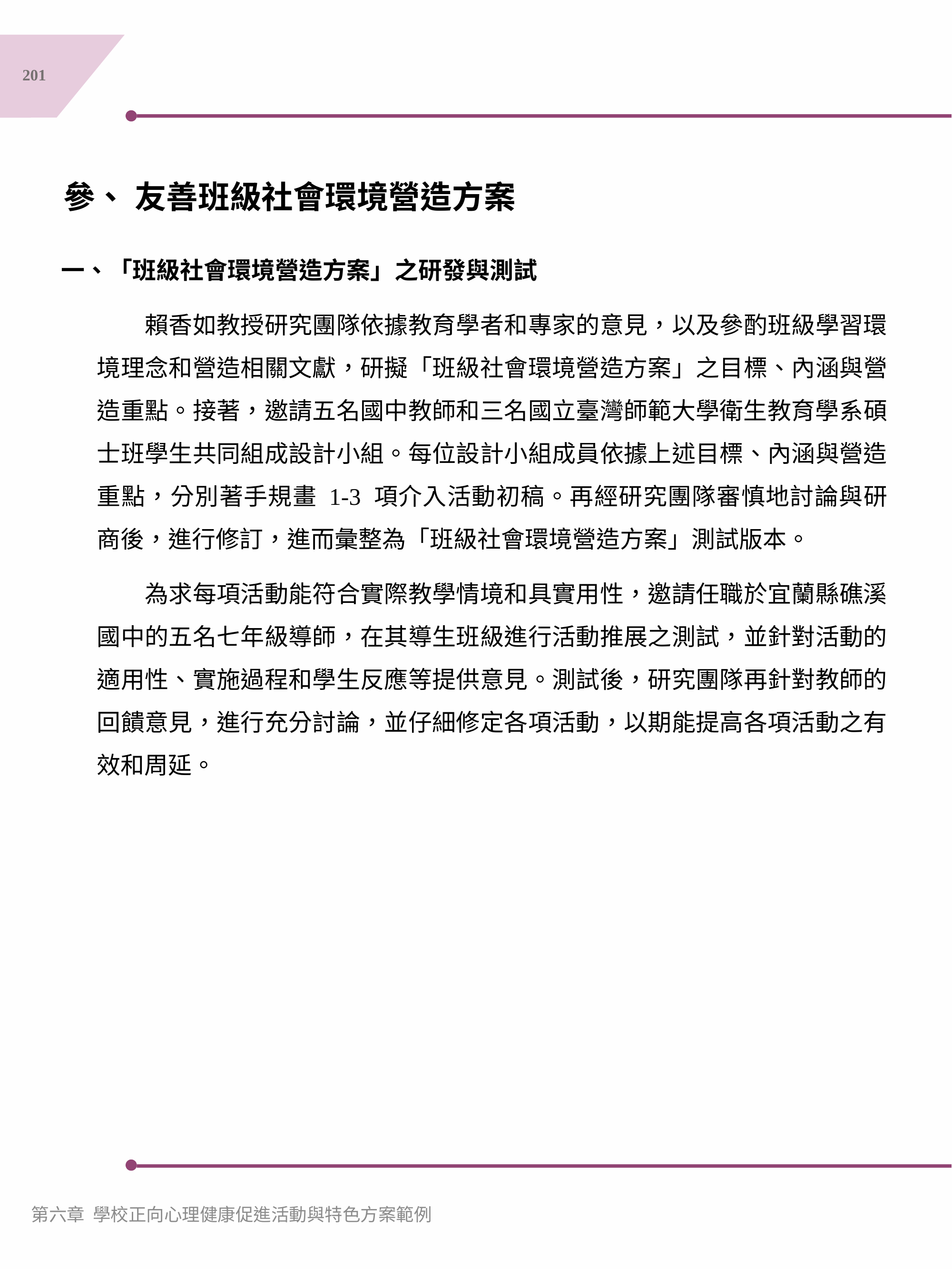

201
參、	友善班級社會環境營造方案
一、「班級社會環境營造方案」之研發與測試
　　賴香如教授研究團隊依據教育學者和專家的意見，以及參酌班級學習環境理念和營造相關文獻，研擬「班級社會環境營造方案」之目標、內涵與營造重點。接著，邀請五名國中教師和三名國立臺灣師範大學衛生教育學系碩士班學生共同組成設計小組。每位設計小組成員依據上述目標、內涵與營造重點，分別著手規畫 1-3 項介入活動初稿。再經研究團隊審慎地討論與研商後，進行修訂，進而彙整為「班級社會環境營造方案」測試版本。
　　為求每項活動能符合實際教學情境和具實用性，邀請任職於宜蘭縣礁溪國中的五名七年級導師，在其導生班級進行活動推展之測試，並針對活動的適用性、實施過程和學生反應等提供意見。測試後，研究團隊再針對教師的回饋意見，進行充分討論，並仔細修定各項活動，以期能提高各項活動之有效和周延。
第六章  學校正向心理健康促進活動與特色方案範例